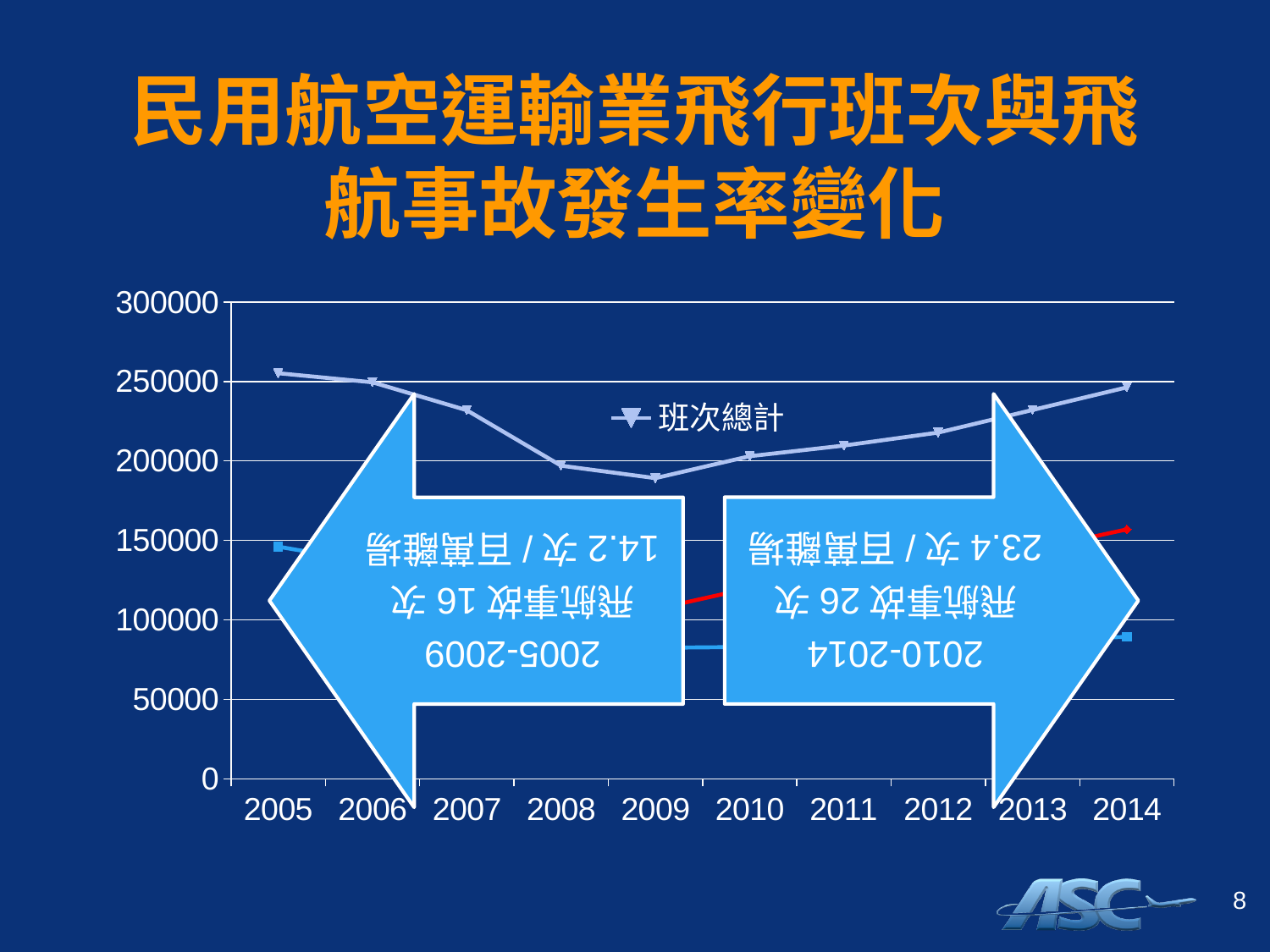

# 民用航空運輸業飛行班次與飛航事故發生率變化

### Chart

| Category | 國內航線 | 國際航線 | 班次總計 |
|---|---|---|---|
| 2005 | 146114.0 | 109094.0 | 255208.0 |
| 2006 | 135943.0 | 113546.0 | 249489.0 |
| 2007 | 112528.0 | 119369.0 | 231897.0 |
| 2008 | 89813.0 | 107210.0 | 197023.0 |
| 2009 | 82447.0 | 106761.0 | 189208.0 |
| 2010 | 83019.0 | 119982.0 | 203001.0 |
| 2011 | 87703.0 | 121989.0 | 209692.0 |
| 2012 | 84933.0 | 132913.0 | 217846.0 |
| 2013 | 87939.0 | 144135.0 | 232074.0 |
| 2014 | 89316.0 | 156985.0 | 246301.0 |
2005-2009
飛航事故16次
14.2次/百萬離場
2010-2014
飛航事故26次
23.4次/百萬離場
8